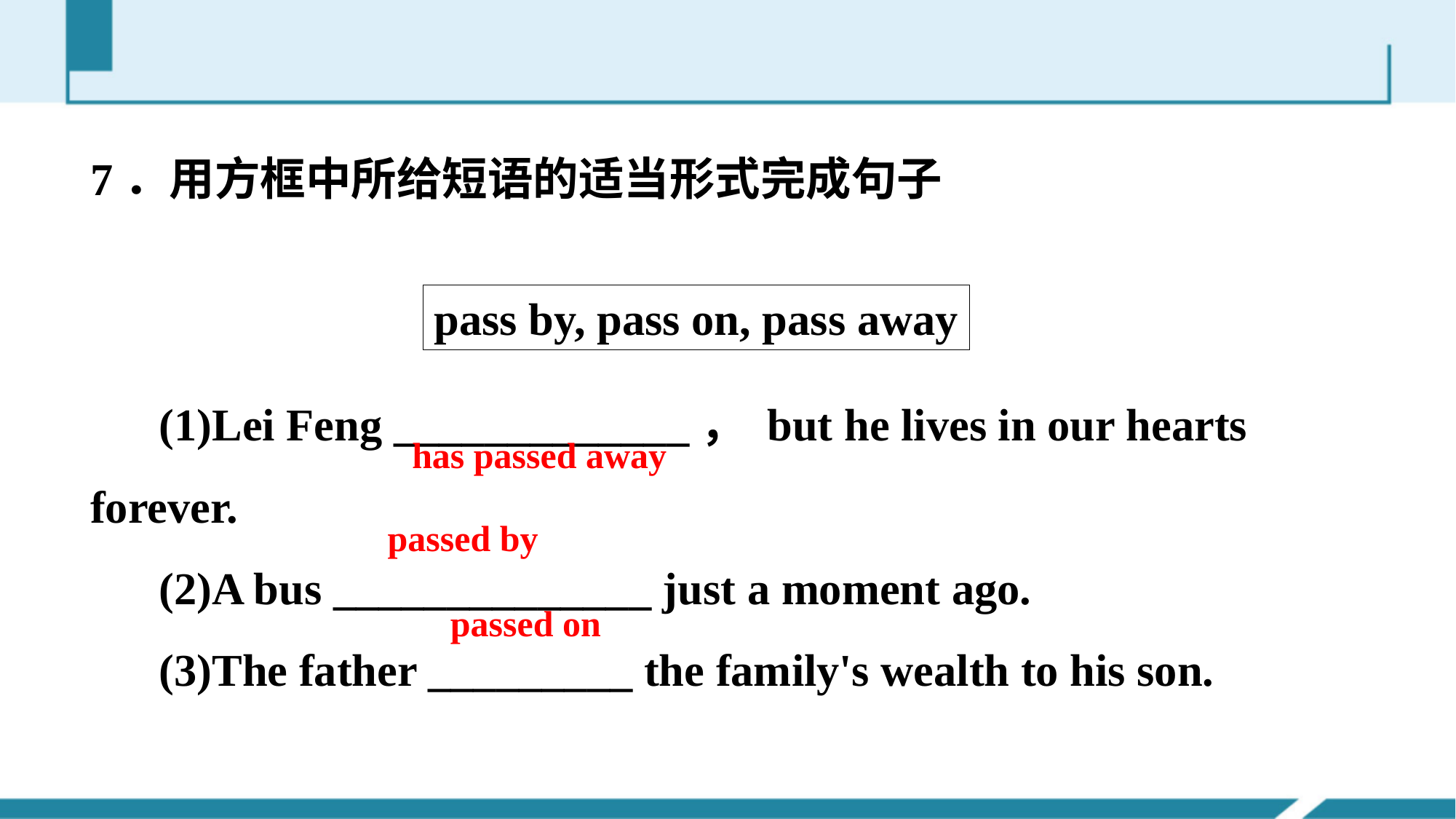

7．用方框中所给短语的适当形式完成句子

      (1)Lei Feng _____________， but he lives in our hearts forever.
      (2)A bus ______________ just a moment ago.
      (3)The father _________ the family's wealth to his son.

pass by, pass on, pass away
has passed away
passed by
passed on